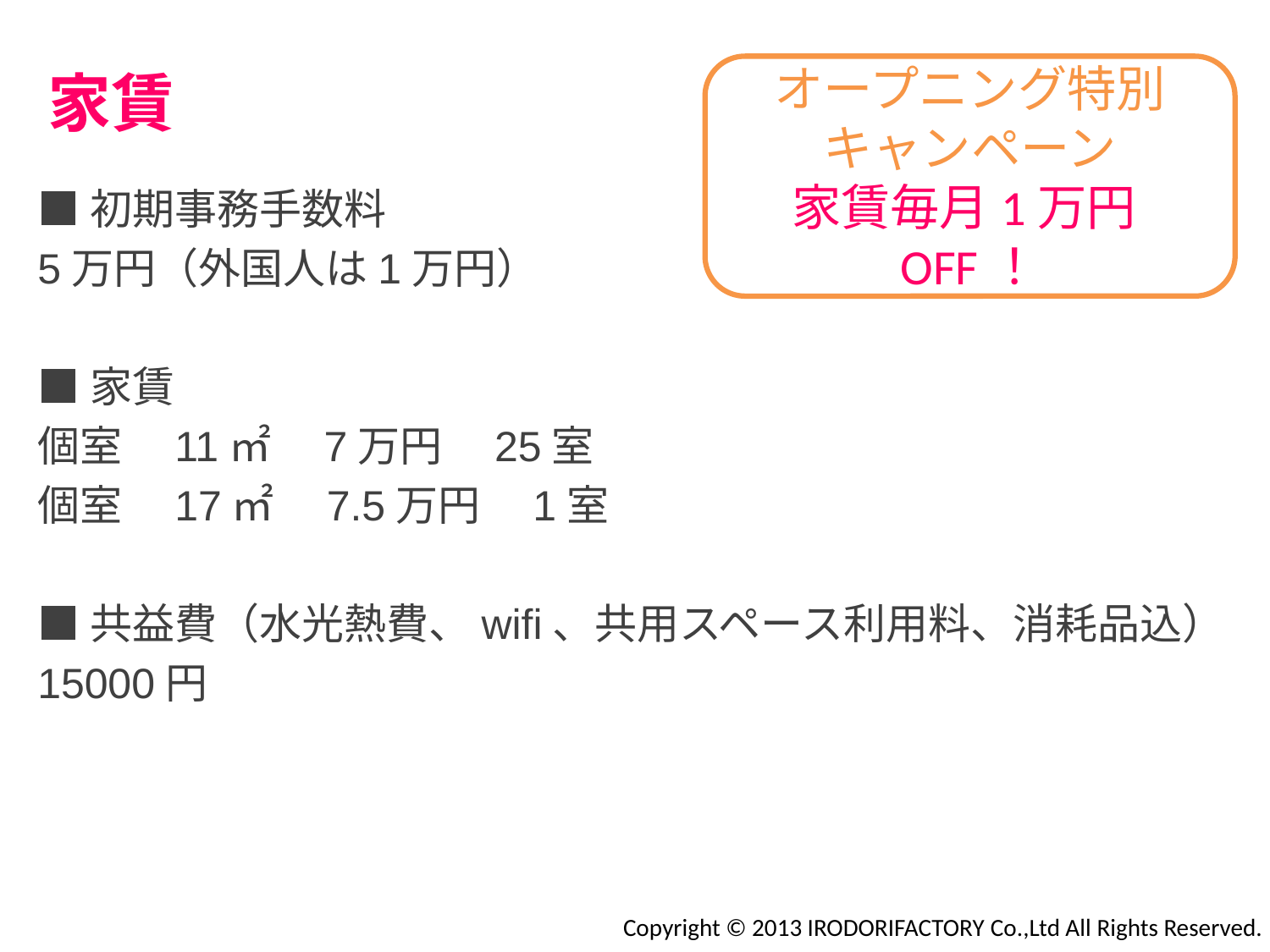

# 家賃
オープニング特別
キャンペーン
家賃毎月1万円OFF！
■初期事務手数料
5万円（外国人は1万円）

■家賃
個室　11㎡　7万円　25室
個室　17㎡　7.5万円　1室

■共益費（水光熱費、wifi、共用スペース利用料、消耗品込）
15000円

Copyright © 2013 IRODORIFACTORY Co.,Ltd All Rights Reserved.